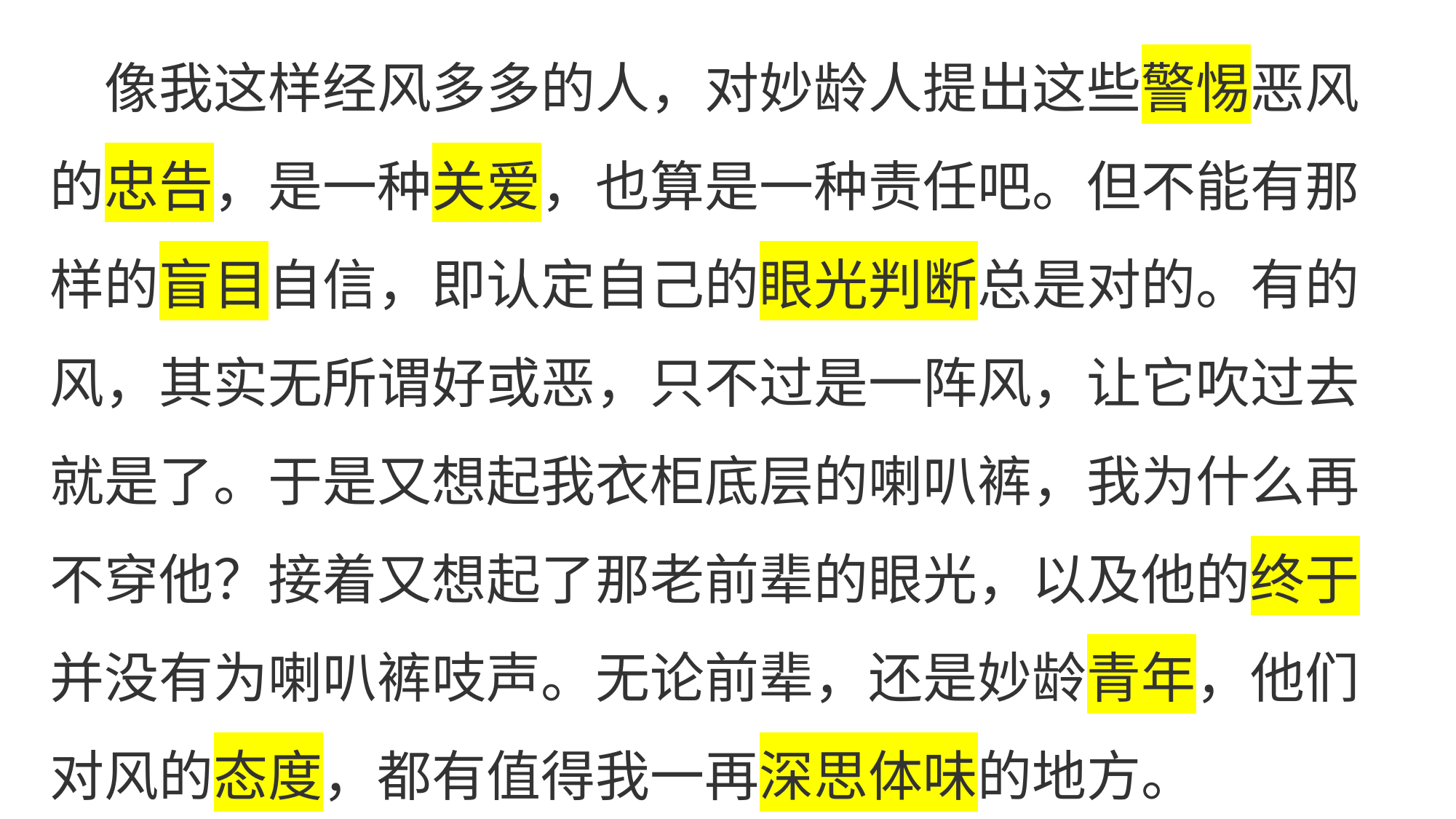

像我这样经风多多的人，对妙龄人提出这些警惕恶风的忠告，是一种关爱，也算是一种责任吧。但不能有那样的盲目自信，即认定自己的眼光判断总是对的。有的风，其实无所谓好或恶，只不过是一阵风，让它吹过去就是了。于是又想起我衣柜底层的喇叭裤，我为什么再不穿他？接着又想起了那老前辈的眼光，以及他的终于并没有为喇叭裤吱声。无论前辈，还是妙龄青年，他们对风的态度，都有值得我一再深思体味的地方。